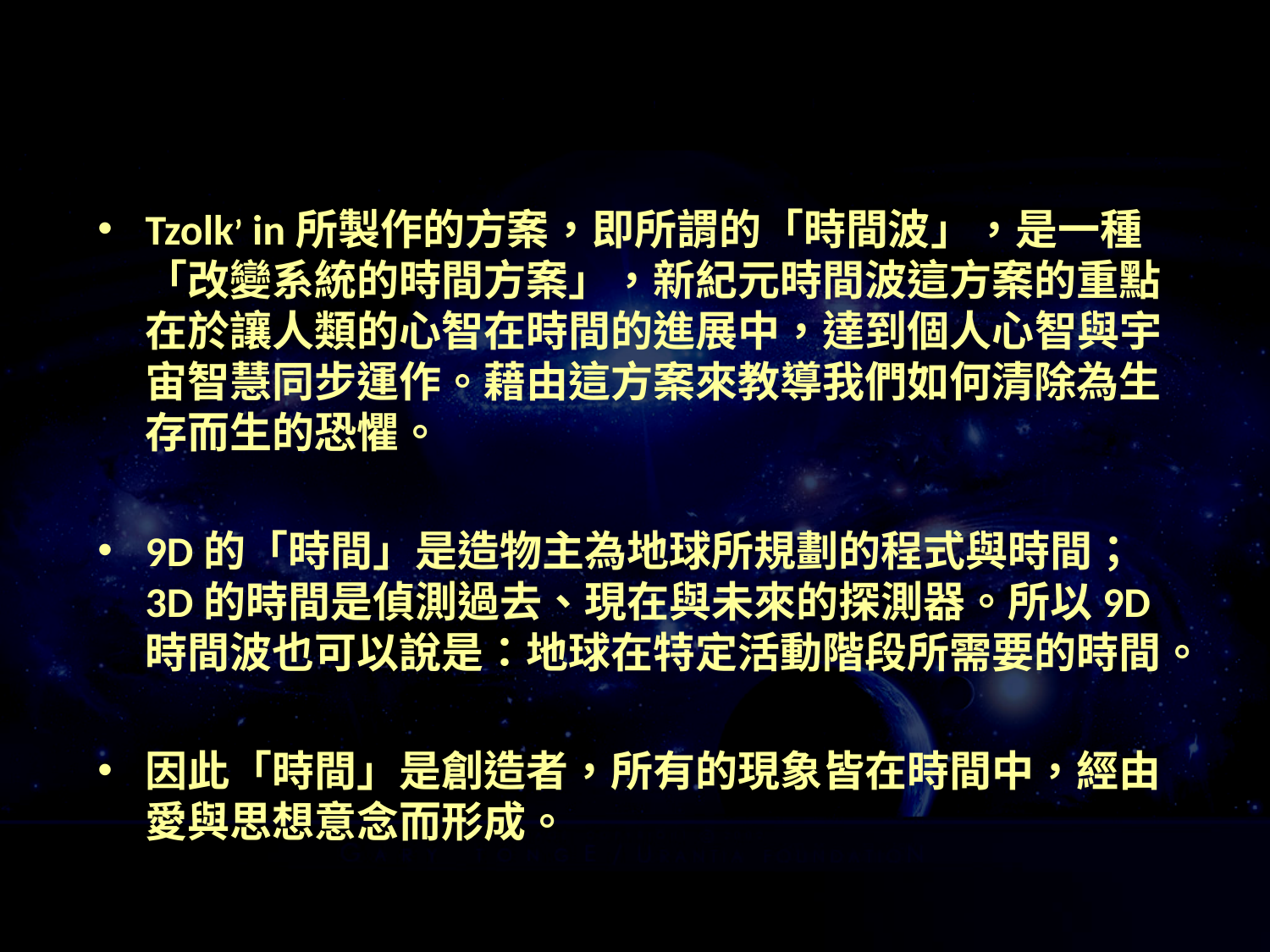

Tzolk’ in所製作的方案，即所謂的「時間波」，是一種「改變系統的時間方案」，新紀元時間波這方案的重點在於讓人類的心智在時間的進展中，達到個人心智與宇宙智慧同步運作。藉由這方案來教導我們如何清除為生存而生的恐懼。

9D的「時間」是造物主為地球所規劃的程式與時間；3D的時間是偵測過去、現在與未來的探測器。所以9D時間波也可以說是：地球在特定活動階段所需要的時間。

因此「時間」是創造者，所有的現象皆在時間中，經由愛與思想意念而形成。